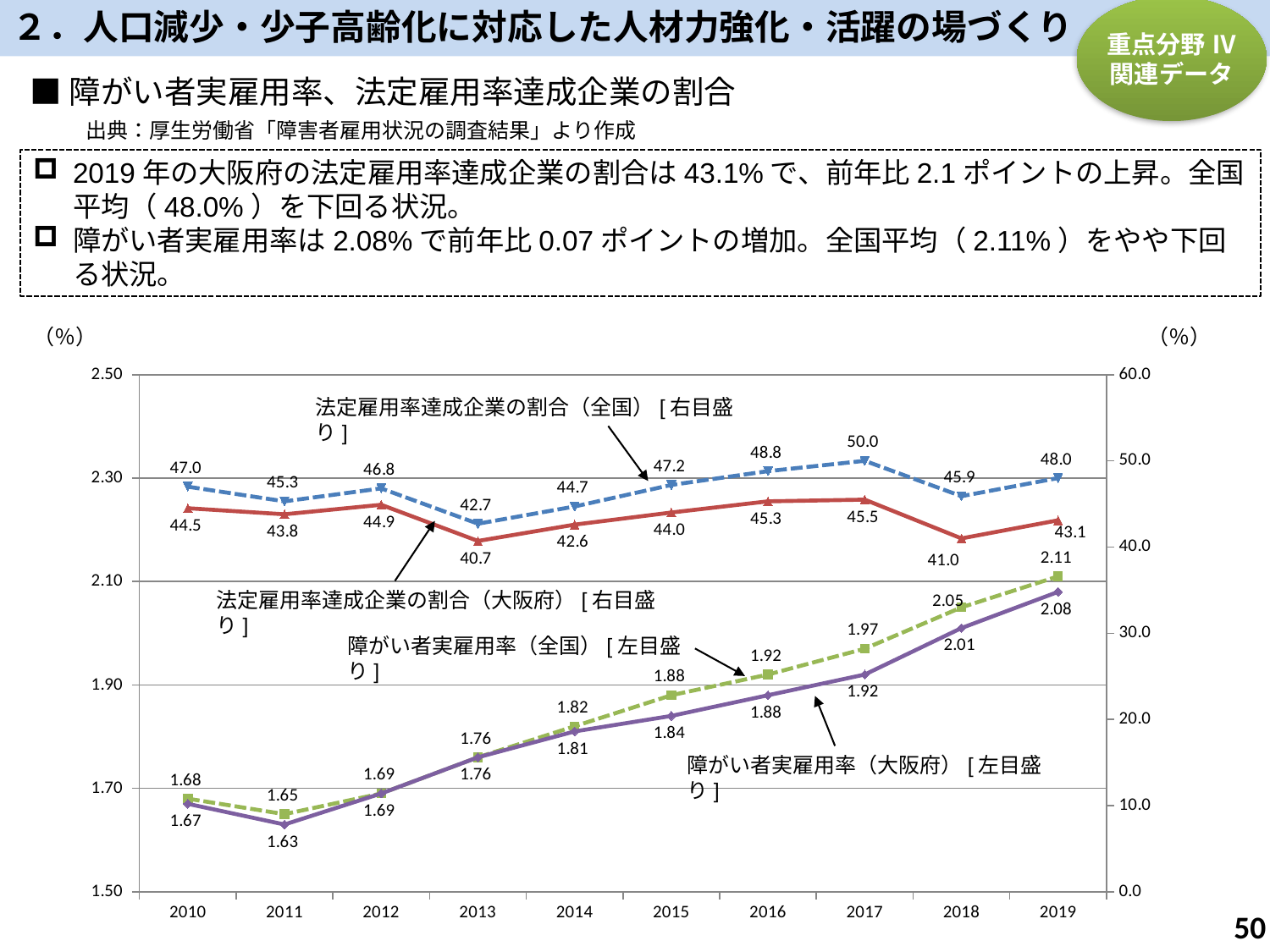

２．人口減少・少子高齢化に対応した人材力強化・活躍の場づくり
重点分野 Ⅳ
関連データ
■障がい者実雇用率、法定雇用率達成企業の割合
　　出典：厚生労働省「障害者雇用状況の調査結果」より作成
2019年の大阪府の法定雇用率達成企業の割合は43.1%で、前年比2.1ポイントの上昇。全国平均（48.0%）を下回る状況。
障がい者実雇用率は2.08%で前年比0.07ポイントの増加。全国平均（2.11%）をやや下回る状況。
（％）
（％）

### Chart

| Category | 実雇用率（全国） | 実雇用率（大阪府） | 法定雇用率達成企業の割合（全国） | 法定雇用率達成企業の割合（大阪府） |
|---|---|---|---|---|
| 2010 | 1.68 | 1.67 | 47.0 | 44.5 |
| 2011 | 1.65 | 1.63 | 45.3 | 43.8 |
| 2012 | 1.69 | 1.69 | 46.8 | 44.9 |
| 2013 | 1.76 | 1.76 | 42.7 | 40.7 |
| 2014 | 1.82 | 1.81 | 44.7 | 42.6 |
| 2015 | 1.88 | 1.84 | 47.2 | 44.0 |
| 2016 | 1.92 | 1.88 | 48.8 | 45.3 |
| 2017 | 1.97 | 1.92 | 50.0 | 45.5 |
| 2018 | 2.05 | 2.01 | 45.9 | 41.0 |
| 2019 | 2.11 | 2.08 | 48.0 | 43.1 |
法定雇用率達成企業の割合（全国）[右目盛り]
法定雇用率達成企業の割合（大阪府）[右目盛り]
障がい者実雇用率（全国）[左目盛り]
障がい者実雇用率（大阪府）[左目盛り]
50